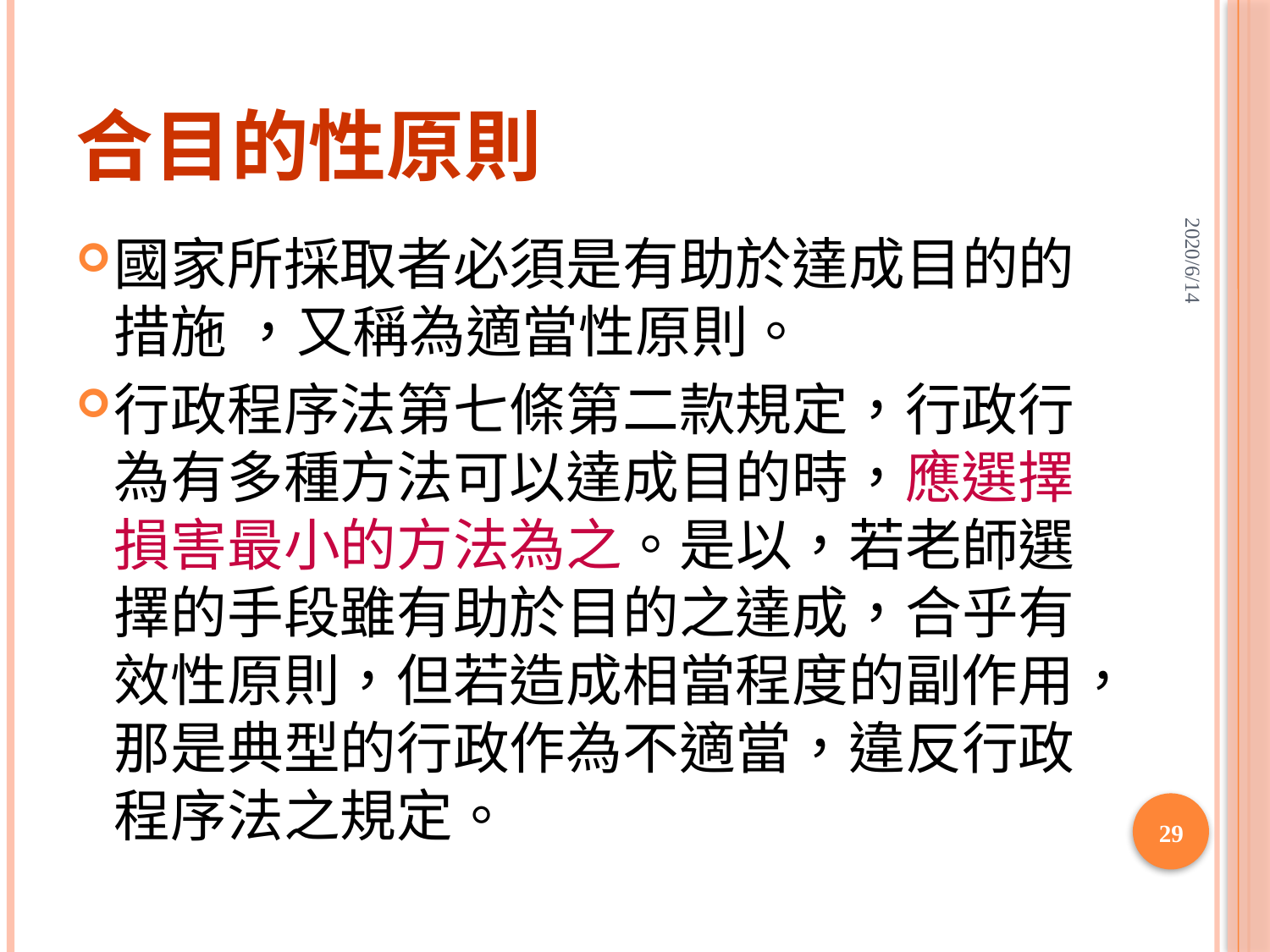

# 合目的性原則
2020/6/14
國家所採取者必須是有助於達成目的的措施 ，又稱為適當性原則。
行政程序法第七條第二款規定，行政行為有多種方法可以達成目的時，應選擇損害最小的方法為之。是以，若老師選擇的手段雖有助於目的之達成，合乎有效性原則，但若造成相當程度的副作用，那是典型的行政作為不適當，違反行政程序法之規定。

29